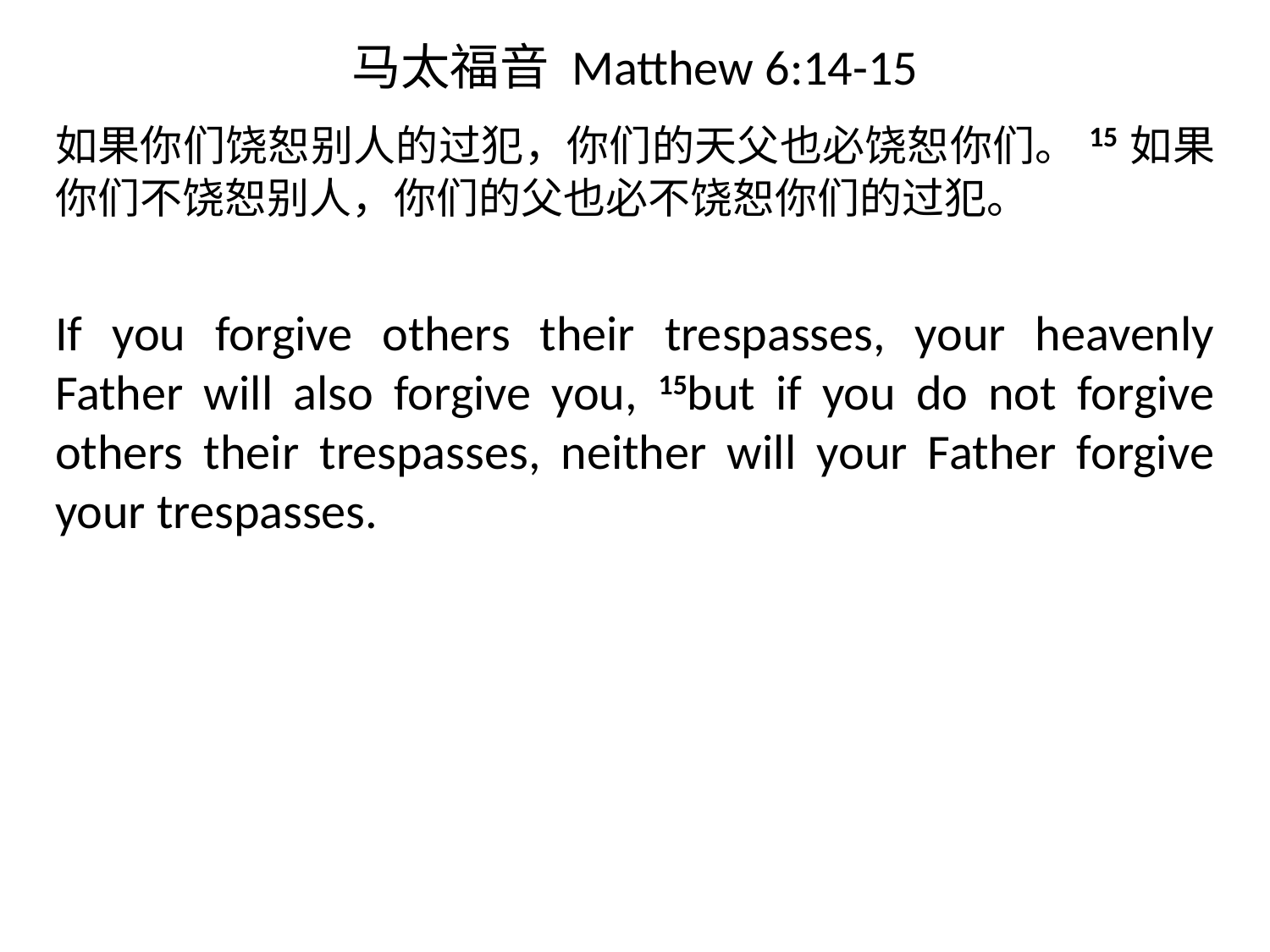

# 马太福音 Matthew 6:14-15
如果你们饶恕别人的过犯，你们的天父也必饶恕你们。15如果你们不饶恕别人，你们的父也必不饶恕你们的过犯。

If you forgive others their trespasses, your heavenly Father will also forgive you, 15but if you do not forgive others their trespasses, neither will your Father forgive your trespasses.